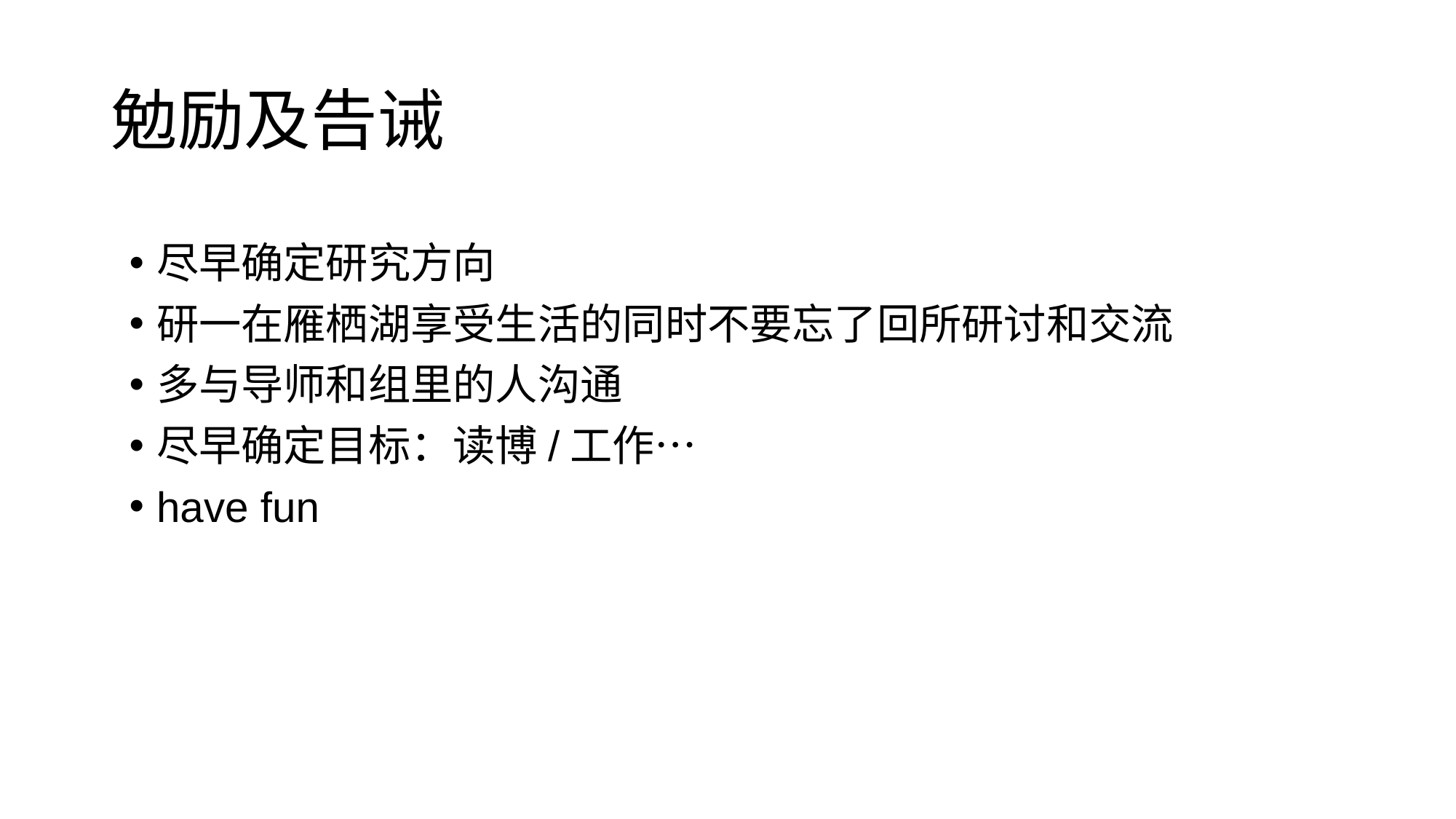

# 勉励及告诫
尽早确定研究方向
研一在雁栖湖享受生活的同时不要忘了回所研讨和交流
多与导师和组里的人沟通
尽早确定目标：读博/工作…
have fun